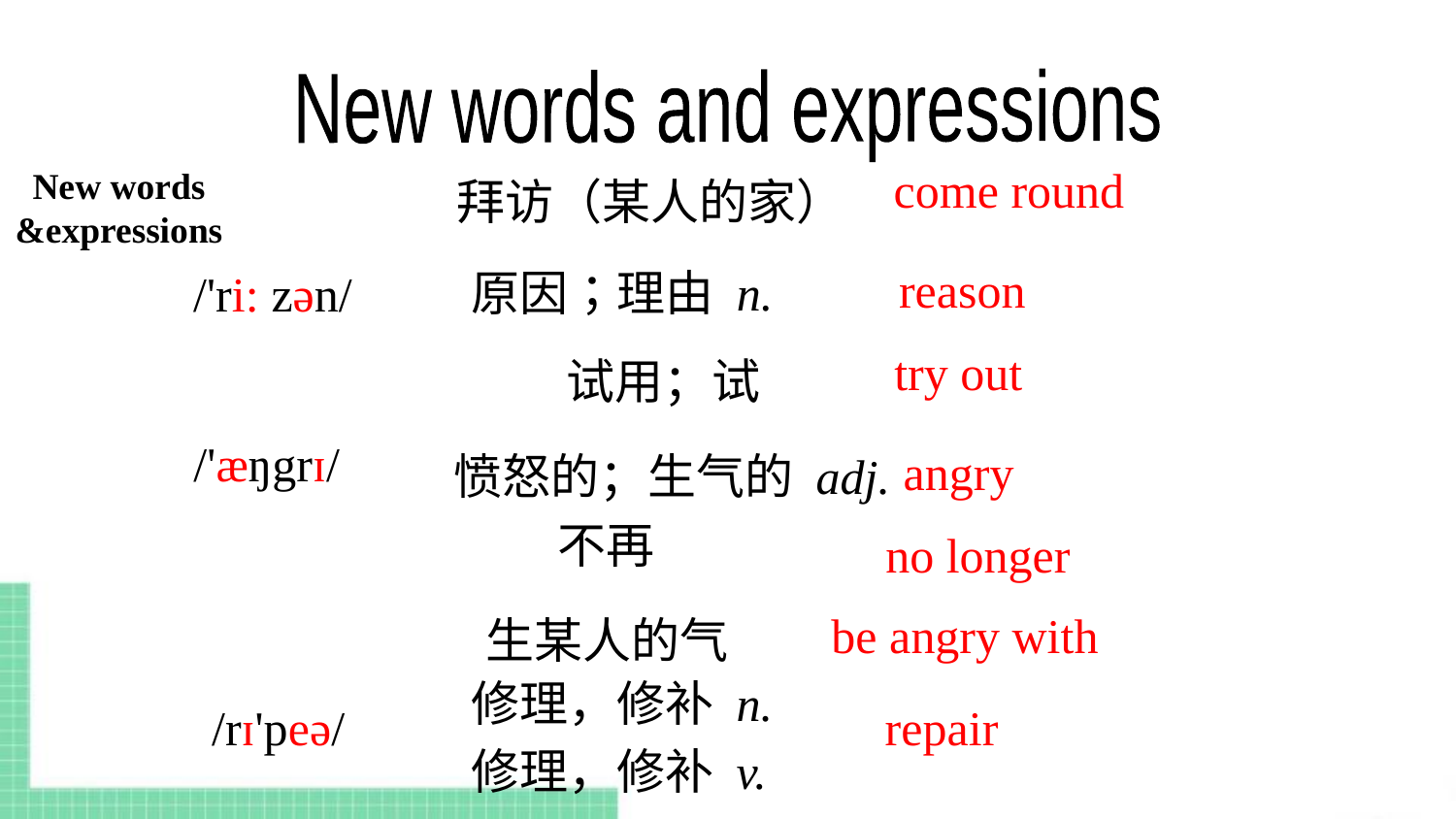

New words and expressions

拜访（某人的家）
come round
 New words
&expressions
原因；理由 n.
reason
/'ri: zən/
try out
试用；试
愤怒的；生气的 adj.
/'æŋgrɪ/
angry
不再
no longer
生某人的气
be angry with
修理，修补 n.
修理，修补 v.
/rɪ'peə/
repair